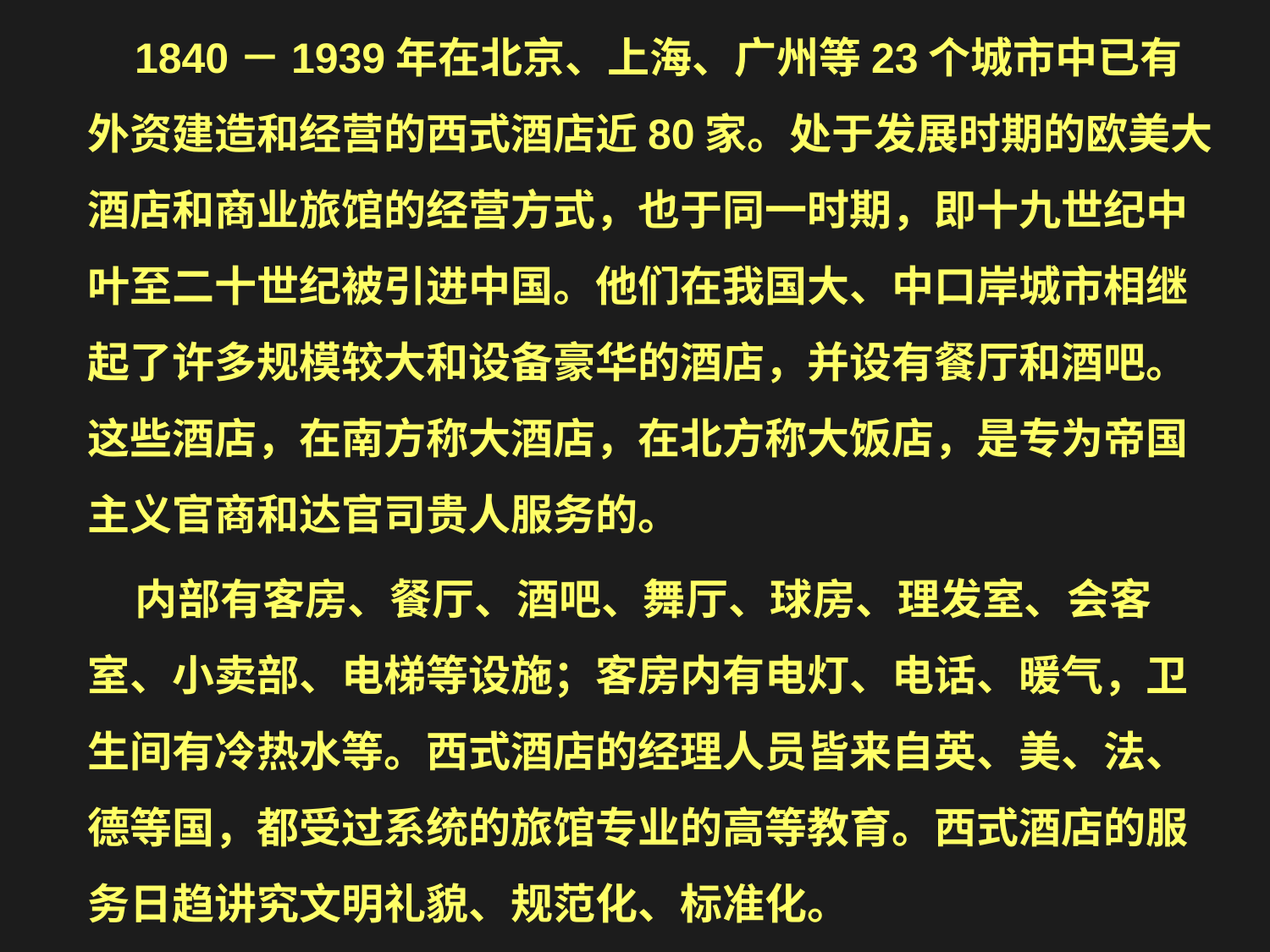

1840－1939年在北京、上海、广州等23个城市中已有外资建造和经营的西式酒店近80家。处于发展时期的欧美大酒店和商业旅馆的经营方式，也于同一时期，即十九世纪中叶至二十世纪被引进中国。他们在我国大、中口岸城市相继起了许多规模较大和设备豪华的酒店，并设有餐厅和酒吧。这些酒店，在南方称大酒店，在北方称大饭店，是专为帝国主义官商和达官司贵人服务的。
    内部有客房、餐厅、酒吧、舞厅、球房、理发室、会客室、小卖部、电梯等设施；客房内有电灯、电话、暖气，卫生间有冷热水等。西式酒店的经理人员皆来自英、美、法、德等国，都受过系统的旅馆专业的高等教育。西式酒店的服务日趋讲究文明礼貌、规范化、标准化。